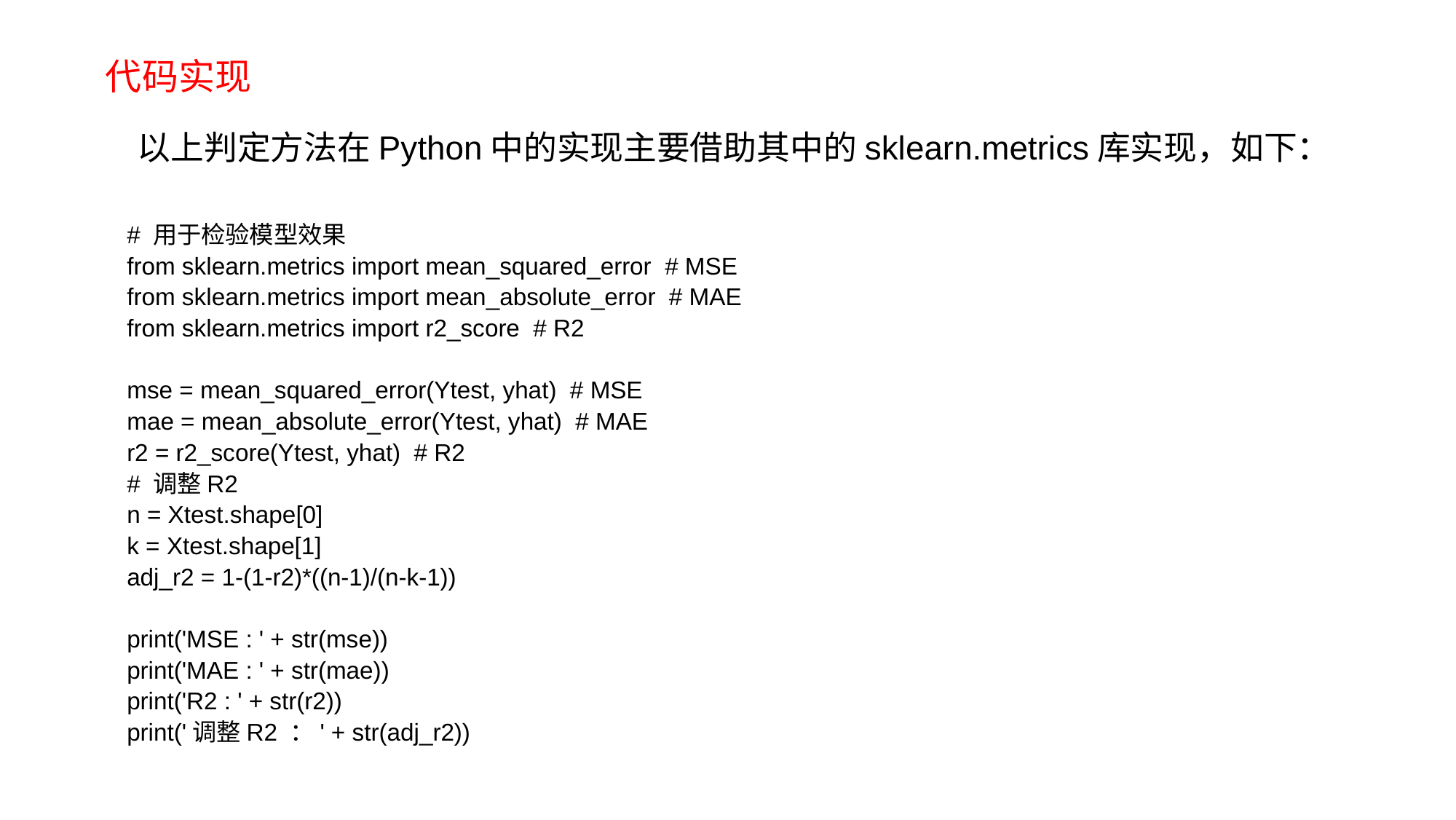

代码实现
以上判定方法在Python中的实现主要借助其中的sklearn.metrics库实现，如下：
# 用于检验模型效果
from sklearn.metrics import mean_squared_error  # MSE
from sklearn.metrics import mean_absolute_error  # MAE
from sklearn.metrics import r2_score  # R2

mse = mean_squared_error(Ytest, yhat)  # MSE
mae = mean_absolute_error(Ytest, yhat)  # MAE
r2 = r2_score(Ytest, yhat)  # R2
# 调整R2
n = Xtest.shape[0]
k = Xtest.shape[1]
adj_r2 = 1-(1-r2)*((n-1)/(n-k-1))

print('MSE : ' + str(mse))
print('MAE : ' + str(mae))
print('R2 : ' + str(r2))
print('调整R2 ：' + str(adj_r2))